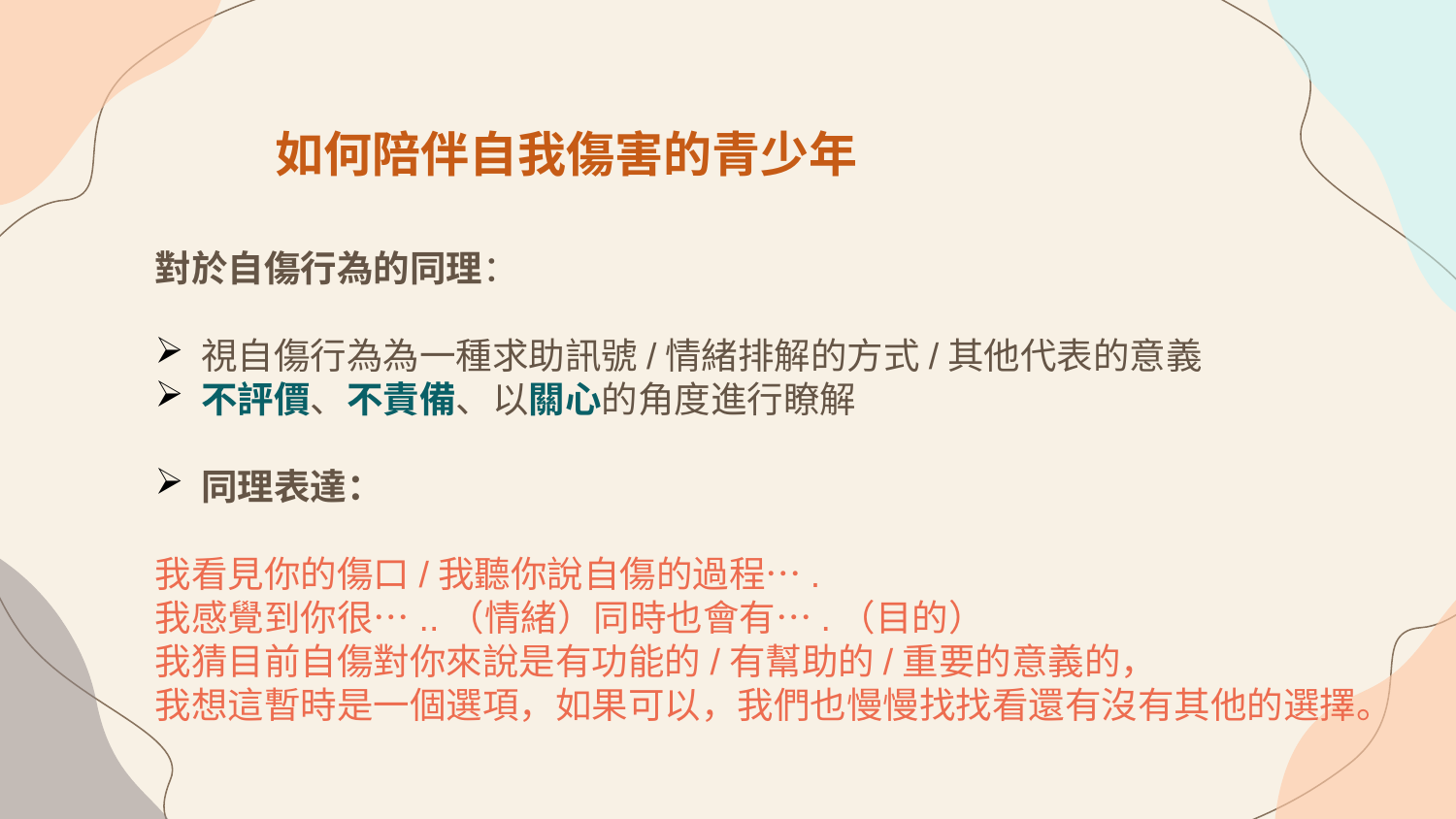

# 如何陪伴自我傷害的青少年
對於自傷行為的同理：

視自傷行為為一種求助訊號/情緒排解的方式/其他代表的意義
不評價、不責備、以關心的角度進行瞭解

同理表達：

我看見你的傷口/我聽你說自傷的過程….
我感覺到你很…..（情緒）同時也會有….（目的）
我猜目前自傷對你來說是有功能的/有幫助的/重要的意義的，
我想這暫時是一個選項，如果可以，我們也慢慢找找看還有沒有其他的選擇。